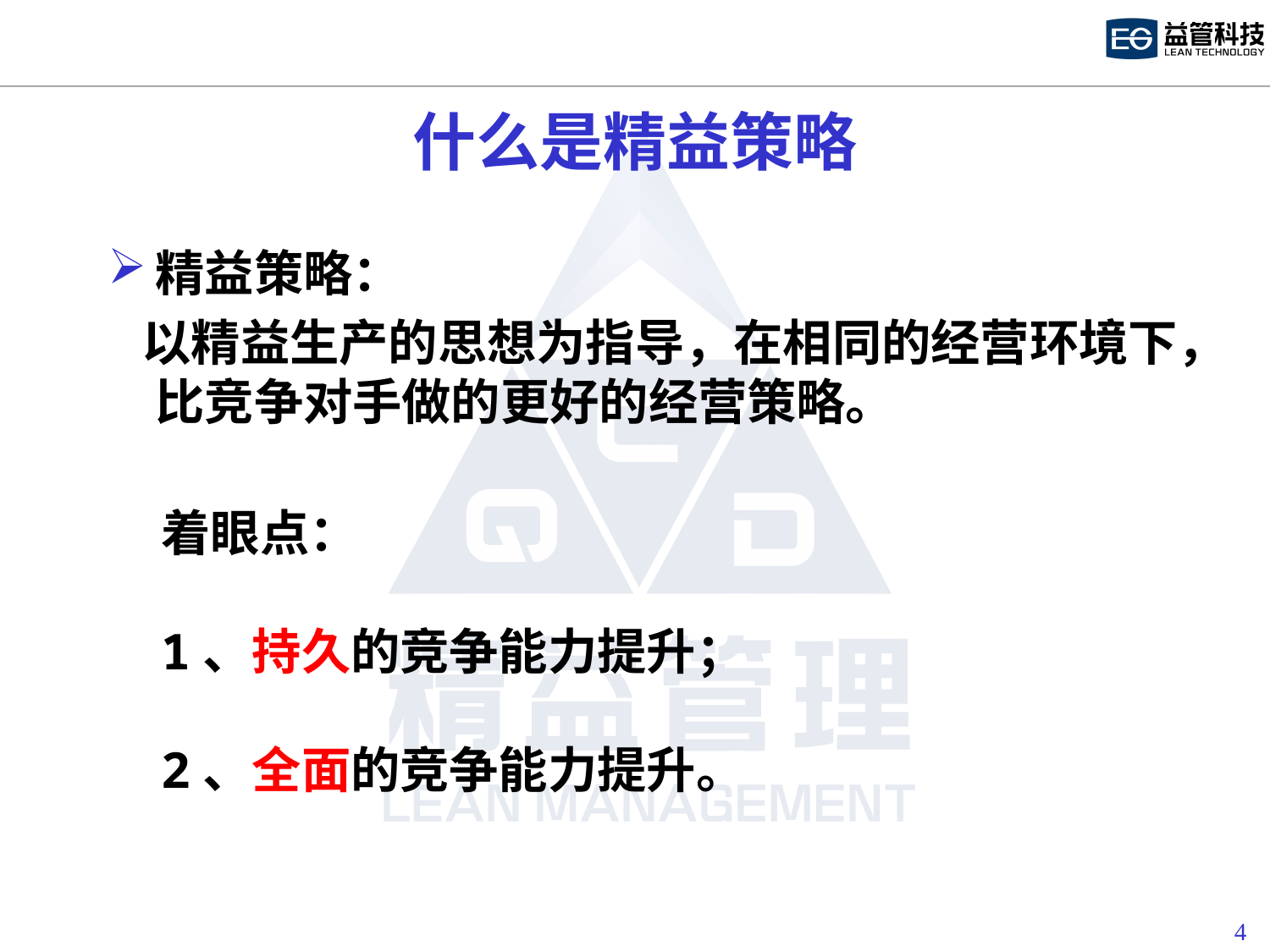

# 什么是精益策略
精益策略：
  以精益生产的思想为指导，在相同的经营环境下，比竞争对手做的更好的经营策略。

着眼点：

1、持久的竞争能力提升；

2、全面的竞争能力提升。